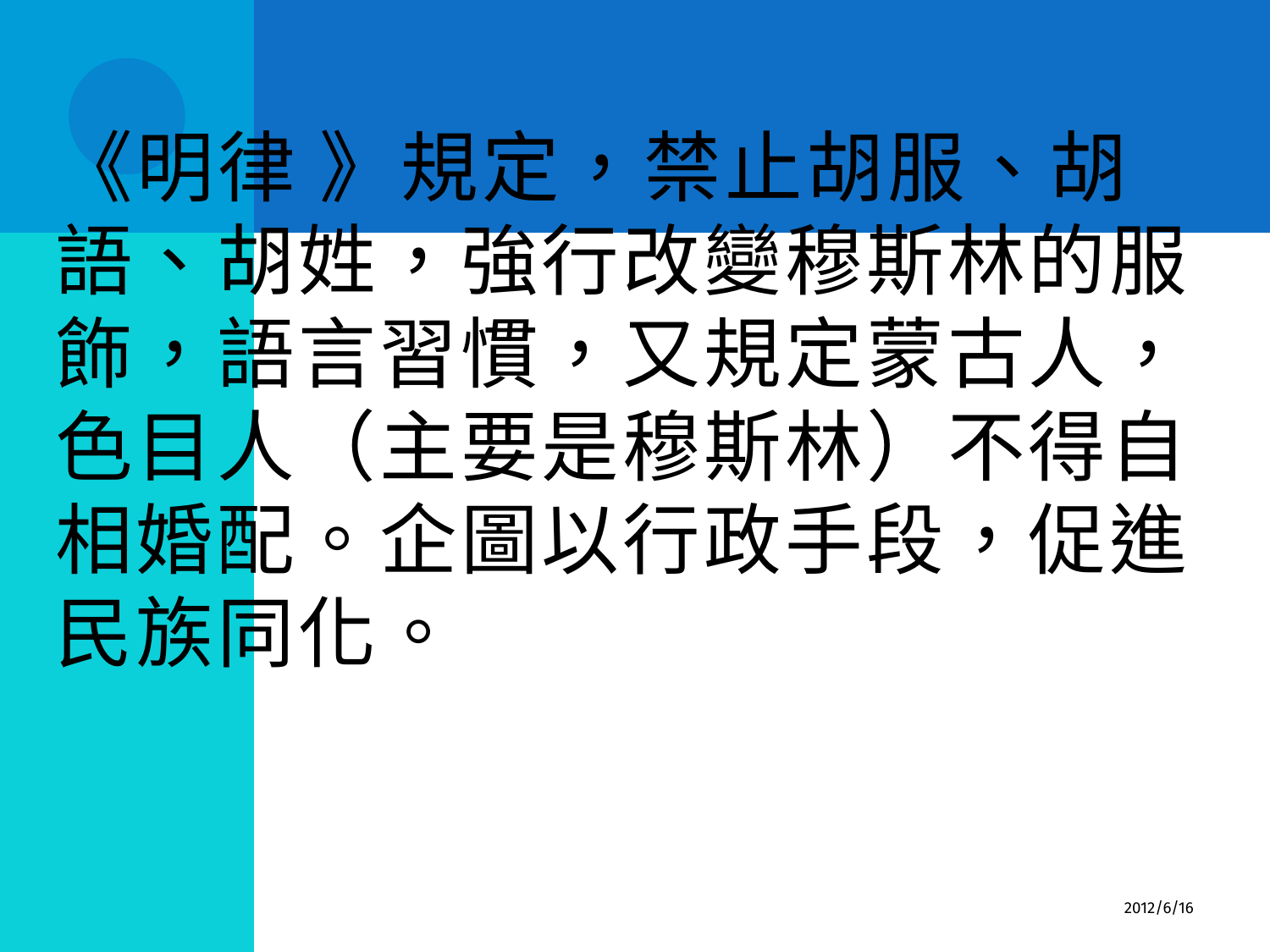

# 《明律 》規定，禁止胡服、胡語、胡姓，強行改變穆斯林的服飾，語言習慣，又規定蒙古人，色目人（主要是穆斯林）不得自相婚配。企圖以行政手段，促進民族同化。
2012/6/16